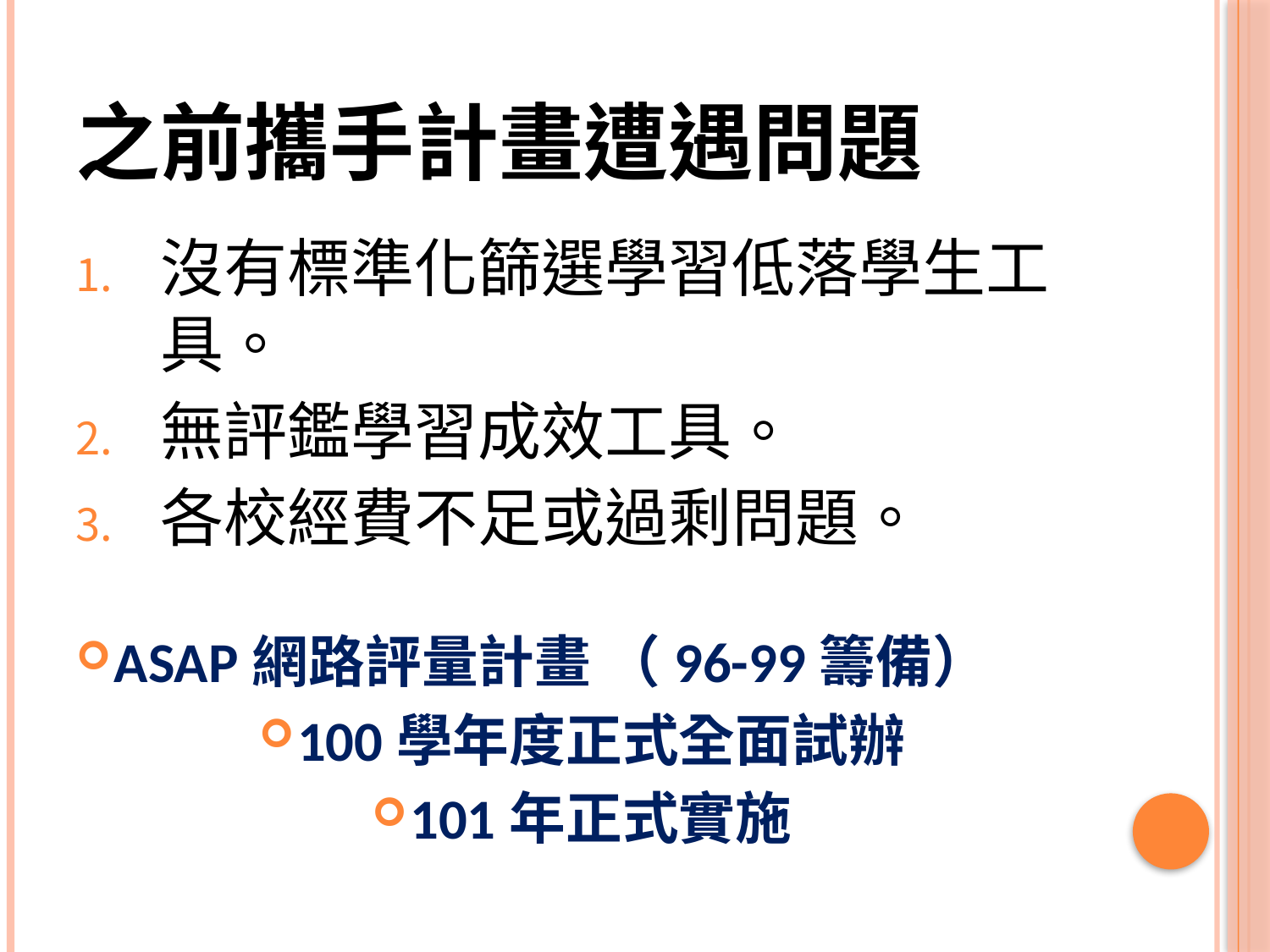

# 之前攜手計畫遭遇問題
沒有標準化篩選學習低落學生工具。
無評鑑學習成效工具。
各校經費不足或過剩問題。

ASAP網路評量計畫 （96-99籌備）
100學年度正式全面試辦
101年正式實施